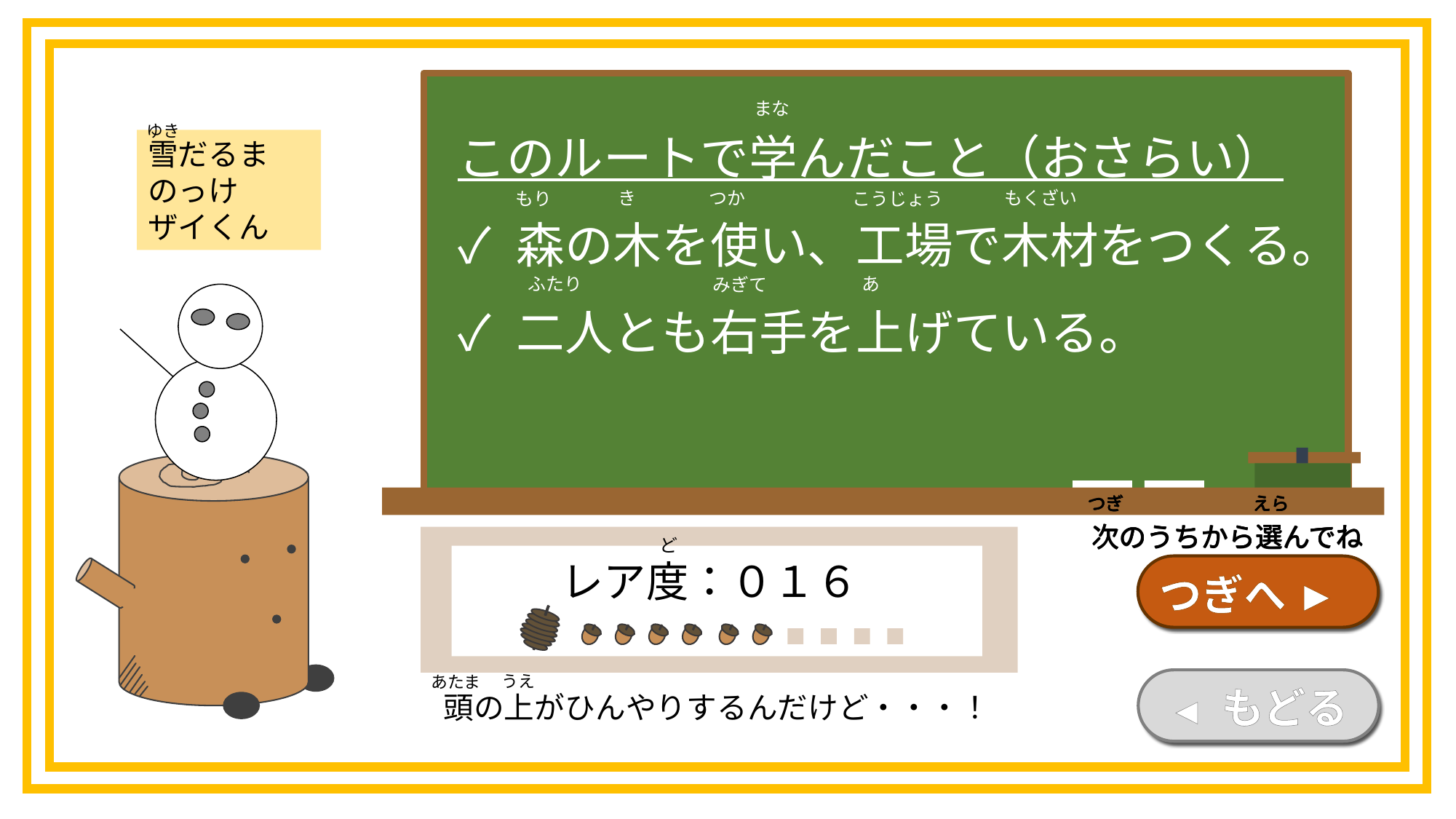

まな
このルートで学んだこと（おさらい）
✓ 森の木を使い、工場で木材をつくる。
✓ 二人とも右手を上げている。
ゆき
雪だるま
のっけ
ザイくん
もくざい
き
つか
もり
こうじょう
あ
ふたり
みぎて

つぎ
えら
次のうちから選んでね
つぎ
えら
次のうちから選んでね
つぎ
えら
次のうちから選んでね
つぎ
えら
次のうちから選んでね

ど

レア度：０１６

つぎへ ►

うえ
あたま

◄ もどる
頭の上がひんやりするんだけど・・・！